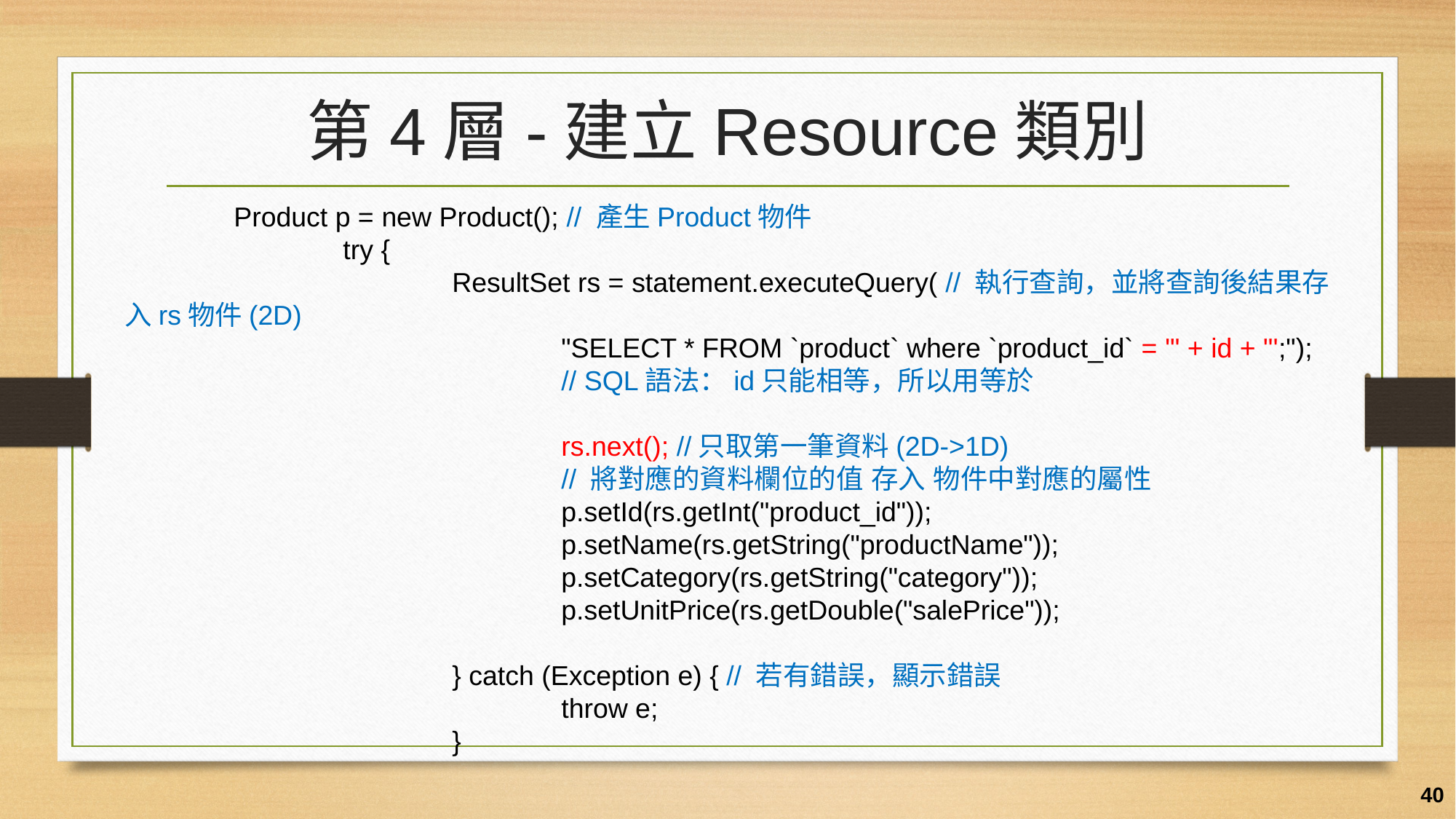

# 第4層-建立Resource類別
	Product p = new Product(); // 產生Product物件
		try {
			ResultSet rs = statement.executeQuery( // 執行查詢，並將查詢後結果存入rs物件(2D)
				"SELECT * FROM `product` where `product_id` = '" + id + "';");
				// SQL語法：id只能相等，所以用等於

				rs.next(); //只取第一筆資料(2D->1D)
				// 將對應的資料欄位的值 存入 物件中對應的屬性
				p.setId(rs.getInt("product_id"));
				p.setName(rs.getString("productName"));
				p.setCategory(rs.getString("category"));
				p.setUnitPrice(rs.getDouble("salePrice"));

			} catch (Exception e) { // 若有錯誤，顯示錯誤
				throw e;
			}

40